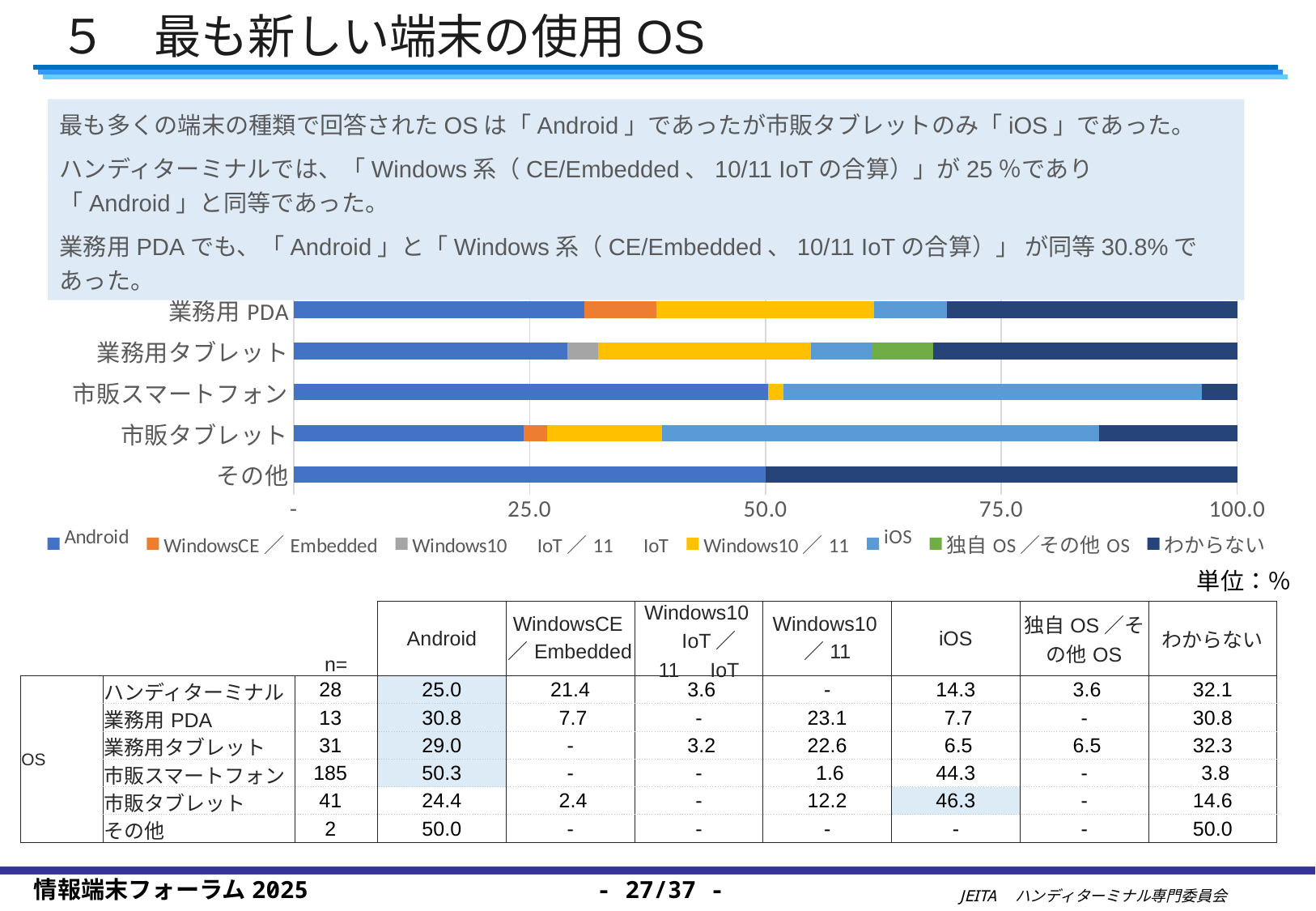

５　最も新しい端末の使用OS
最も多くの端末の種類で回答されたOSは「Android」であったが市販タブレットのみ「iOS」であった。
ハンディターミナルでは、「Windows系（CE/Embedded、10/11 IoTの合算）」が25％であり「Android」と同等であった。
業務用PDAでも、「Android」と「Windows系（CE/Embedded、10/11 IoTの合算）」 が同等30.8%であった。

### Chart

| Category | Android | WindowsCE／Embedded | Windows10　IoT／11　IoT | Windows10／11 | iOS | 独自OS／その他OS | わからない |
|---|---|---|---|---|---|---|---|
| ハンディターミナル | 25.0 | 21.428571428571427 | 3.5714285714285716 | 0.0 | 14.285714285714286 | 3.5714285714285716 | 32.142857142857146 |
| 業務用PDA | 30.76923076923077 | 7.6923076923076925 | 0.0 | 23.076923076923077 | 7.6923076923076925 | 0.0 | 30.76923076923077 |
| 業務用タブレット | 29.032258064516128 | 0.0 | 3.225806451612903 | 22.580645161290324 | 6.451612903225806 | 6.451612903225806 | 32.25806451612903 |
| 市販スマートフォン | 50.270270270270274 | 0.0 | 0.0 | 1.6216216216216217 | 44.32432432432432 | 0.0 | 3.7837837837837838 |
| 市販タブレット | 24.390243902439025 | 2.4390243902439024 | 0.0 | 12.195121951219512 | 46.34146341463415 | 0.0 | 14.634146341463415 |
| その他 | 50.0 | 0.0 | 0.0 | 0.0 | 0.0 | 0.0 | 50.0 |
単位：％
|  |  | n= | Android | WindowsCE／Embedded | Windows10　IoT／11　IoT | Windows10／11 | iOS | 独自OS／その他OS | わからない |
| --- | --- | --- | --- | --- | --- | --- | --- | --- | --- |
| OS | ハンディターミナル | 28 | 25.0 | 21.4 | 3.6 | - | 14.3 | 3.6 | 32.1 |
|  | 業務用PDA | 13 | 30.8 | 7.7 | - | 23.1 | 7.7 | - | 30.8 |
|  | 業務用タブレット | 31 | 29.0 | - | 3.2 | 22.6 | 6.5 | 6.5 | 32.3 |
|  | 市販スマートフォン | 185 | 50.3 | - | - | 1.6 | 44.3 | - | 3.8 |
|  | 市販タブレット | 41 | 24.4 | 2.4 | - | 12.2 | 46.3 | - | 14.6 |
|  | その他 | 2 | 50.0 | - | - | - | - | - | 50.0 |